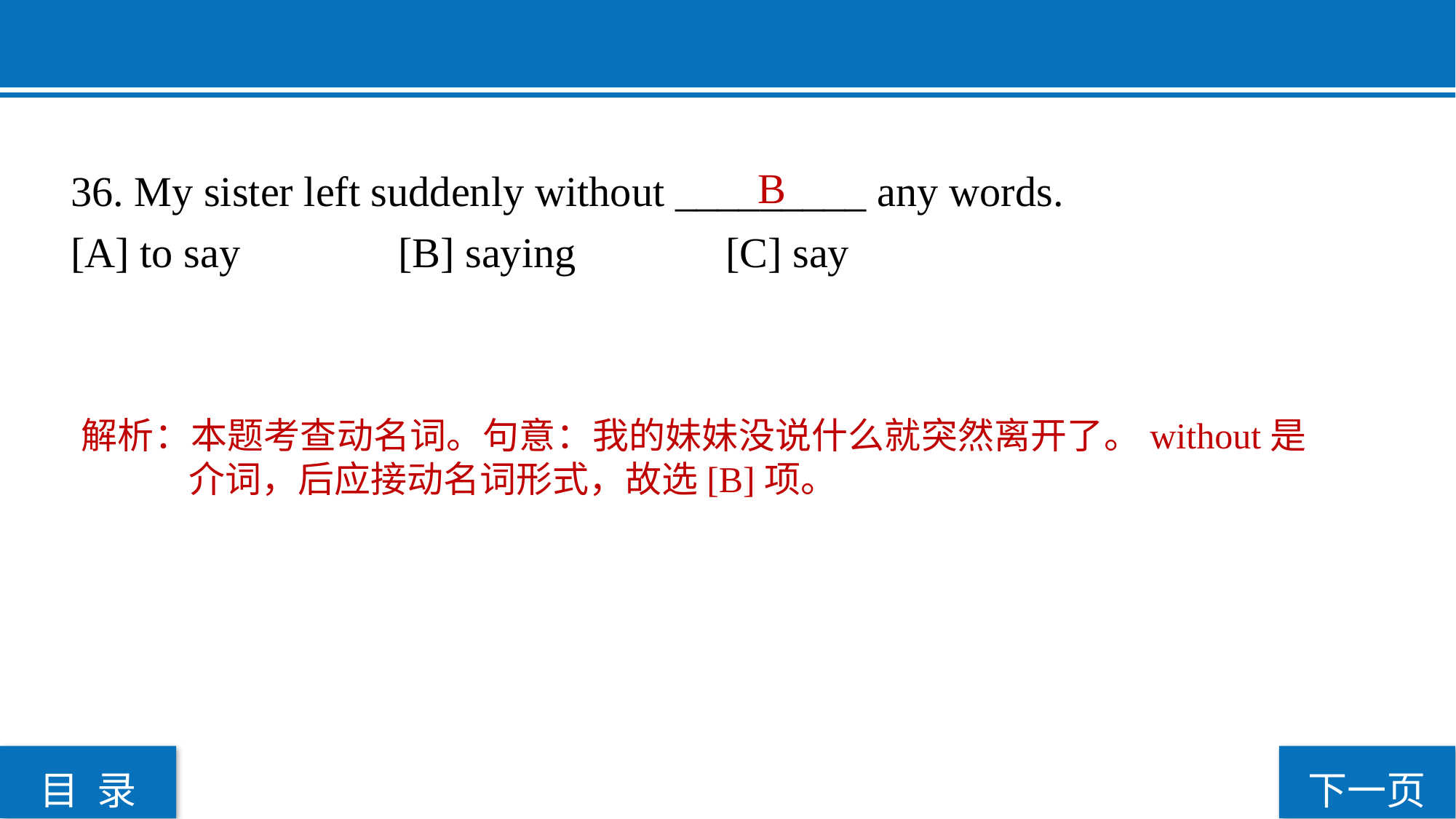

36. My sister left suddenly without _________ any words.
[A] to say 		[B] saying 		[C] say
 B
解析：本题考查动名词。句意：我的妹妹没说什么就突然离开了。without是介词，后应接动名词形式，故选[B]项。